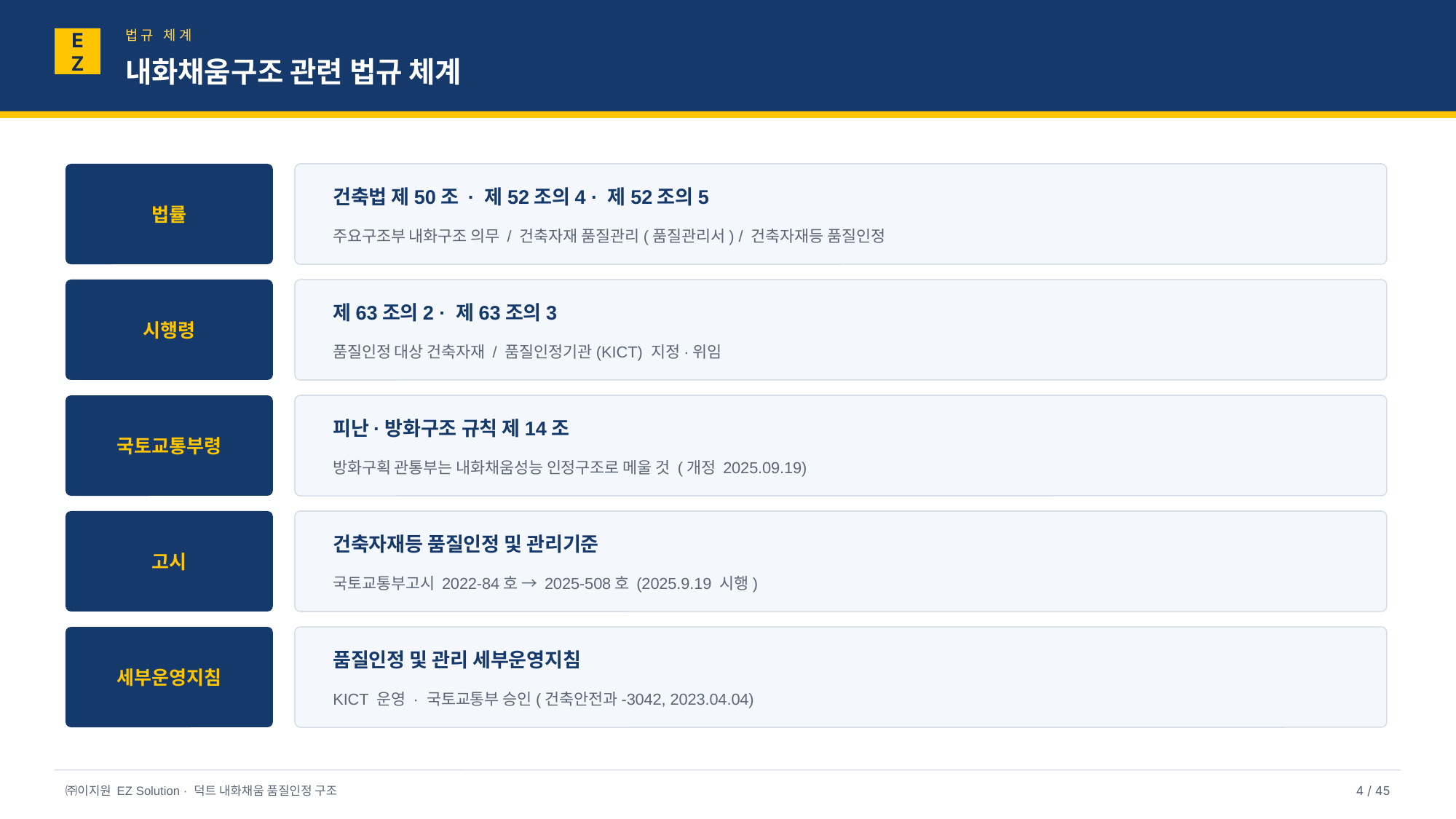

법규 체계

EZ
내화채움구조 관련 법규 체계

법률

건축법 제50조 · 제52조의4 · 제52조의5
주요구조부 내화구조 의무 / 건축자재 품질관리(품질관리서) / 건축자재등 품질인정

시행령

제63조의2 · 제63조의3
품질인정 대상 건축자재 / 품질인정기관(KICT) 지정·위임

국토교통부령

피난·방화구조 규칙 제14조
방화구획 관통부는 내화채움성능 인정구조로 메울 것 (개정 2025.09.19)

고시

건축자재등 품질인정 및 관리기준
국토교통부고시 2022-84호 → 2025-508호 (2025.9.19 시행)

세부운영지침

품질인정 및 관리 세부운영지침
KICT 운영 · 국토교통부 승인(건축안전과-3042, 2023.04.04)

㈜이지원 EZ Solution · 덕트 내화채움 품질인정 구조
4 / 45